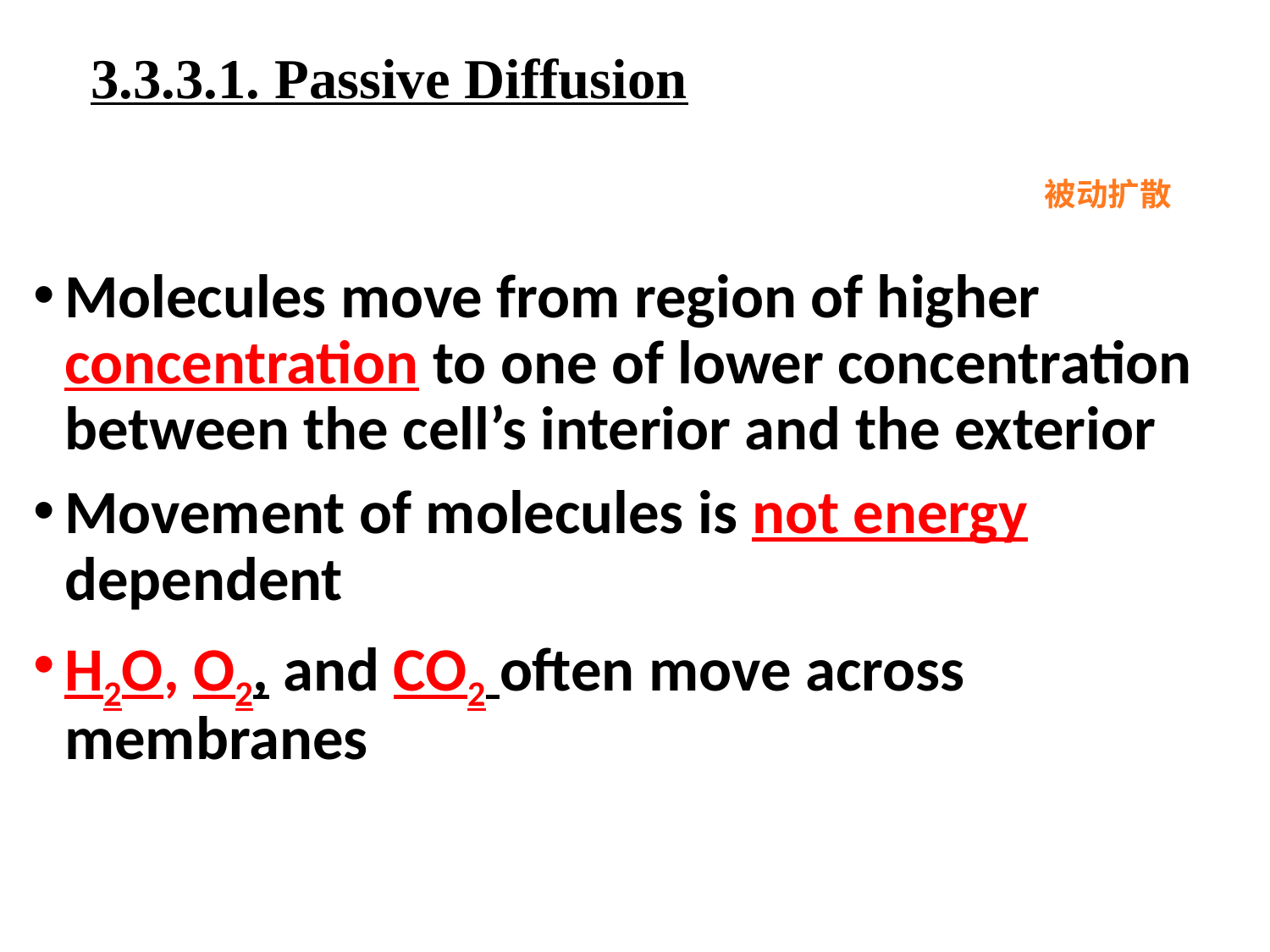

# 3.3.3.1. Passive Diffusion
被动扩散
Molecules move from region of higher concentration to one of lower concentration between the cell’s interior and the exterior
Movement of molecules is not energy dependent
H2O, O2, and CO2 often move across membranes